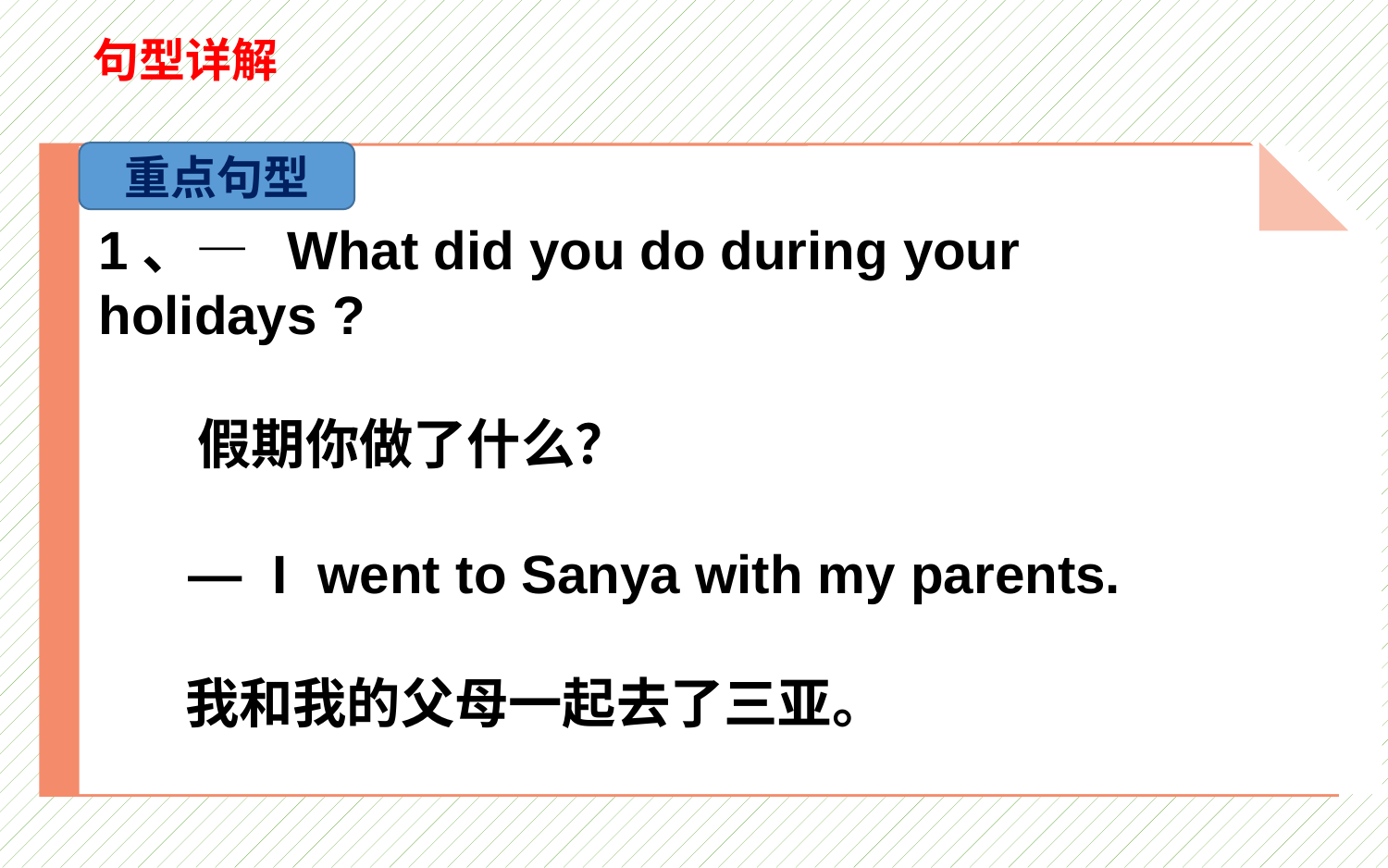

句型详解

重点句型

1、—  What did you do during your holidays ?

       假期你做了什么？

      —  I  went to Sanya with my parents.

      我和我的父母一起去了三亚。